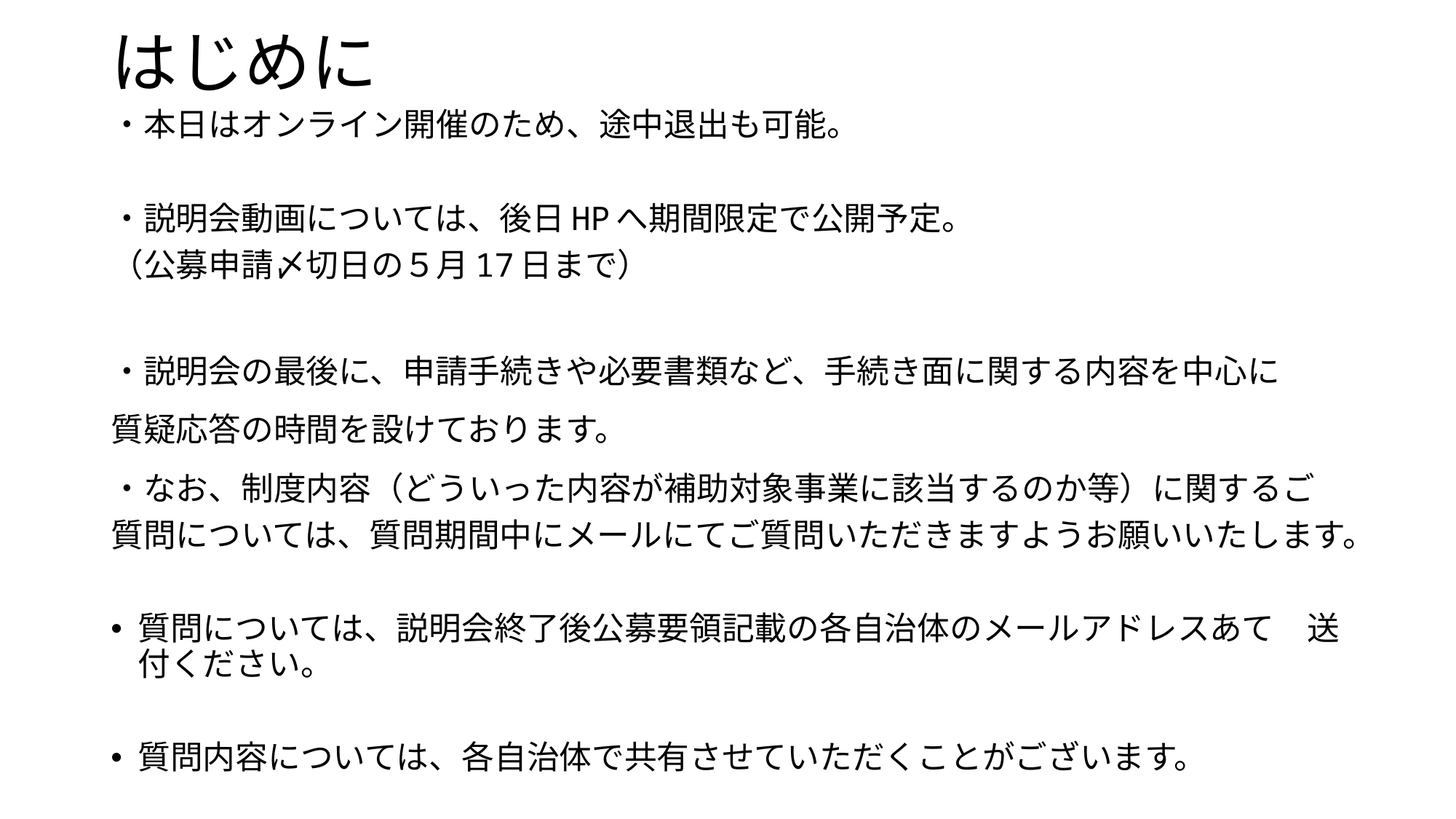

# はじめに
・本日はオンライン開催のため、途中退出も可能。

・説明会動画については、後日HPへ期間限定で公開予定。
（公募申請〆切日の５月17日まで）

・説明会の最後に、申請手続きや必要書類など、手続き面に関する内容を中心に
質疑応答の時間を設けております。
・なお、制度内容（どういった内容が補助対象事業に該当するのか等）に関するご質問については、質問期間中にメールにてご質問いただきますようお願いいたします。

質問については、説明会終了後公募要領記載の各自治体のメールアドレスあて　送付ください。

質問内容については、各自治体で共有させていただくことがございます。